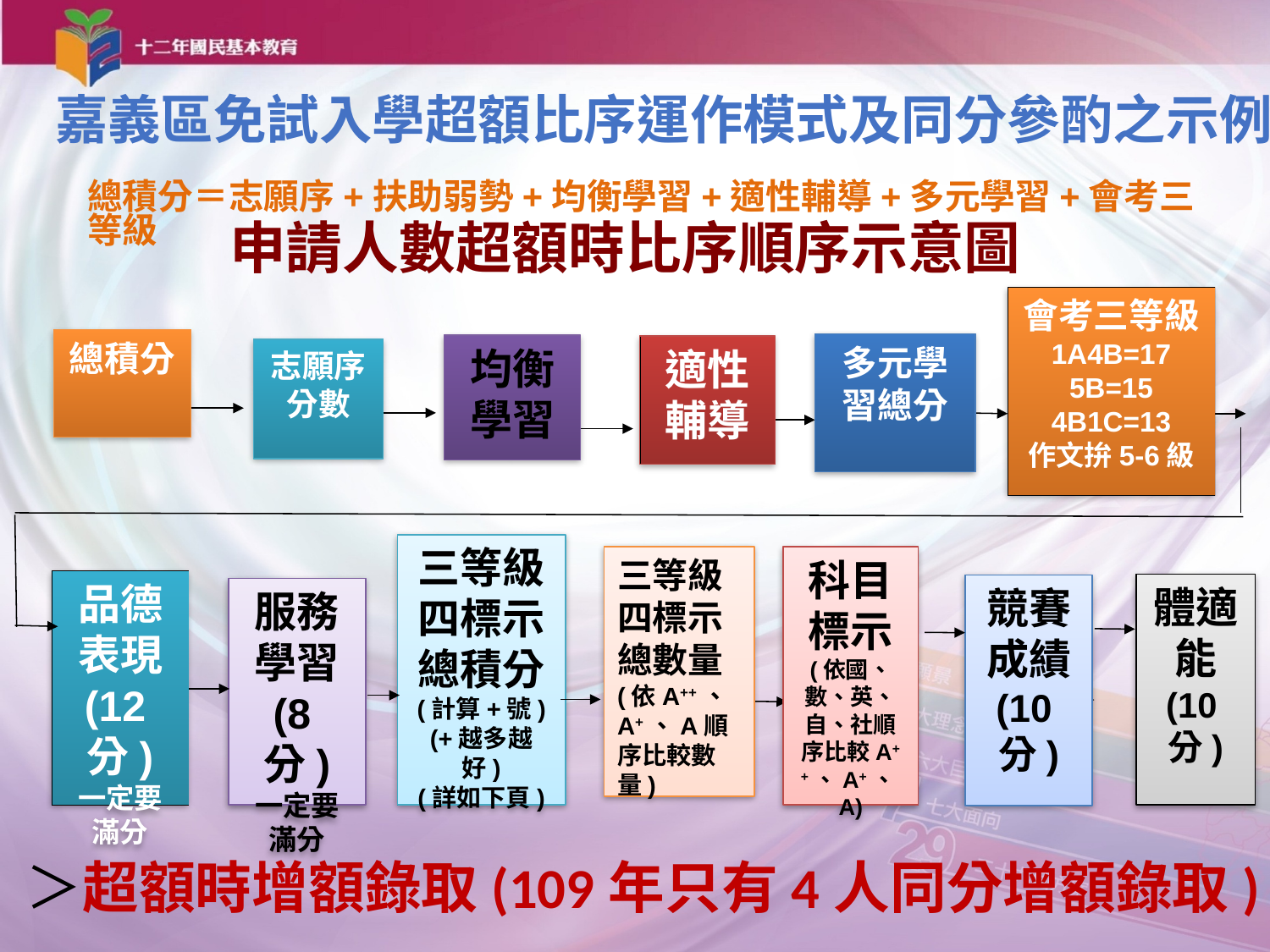

嘉義區免試入學超額比序運作模式及同分參酌之示例
總積分＝志願序+扶助弱勢+均衡學習+適性輔導+多元學習+會考三等級
申請人數超額時比序順序示意圖
會考三等級
1A4B=17
5B=15
4B1C=13
作文拚5-6級

總積分
多元學習總分
均衡學習
適性輔導
志願序分數
三等級四標示總積分
(計算+號)
(+越多越好)
(詳如下頁)

三等級四標示總數量
(依A++、
A+、A順序比較數量)
品德表現
(12分)
一定要滿分
體適能
(10分)

競賽成績
(10分)
服務學習
(8分)
一定要滿分

科目標示
(依國、數、英、自、社順序比較A++、A+、A)

＞超額時增額錄取(109年只有4人同分增額錄取)